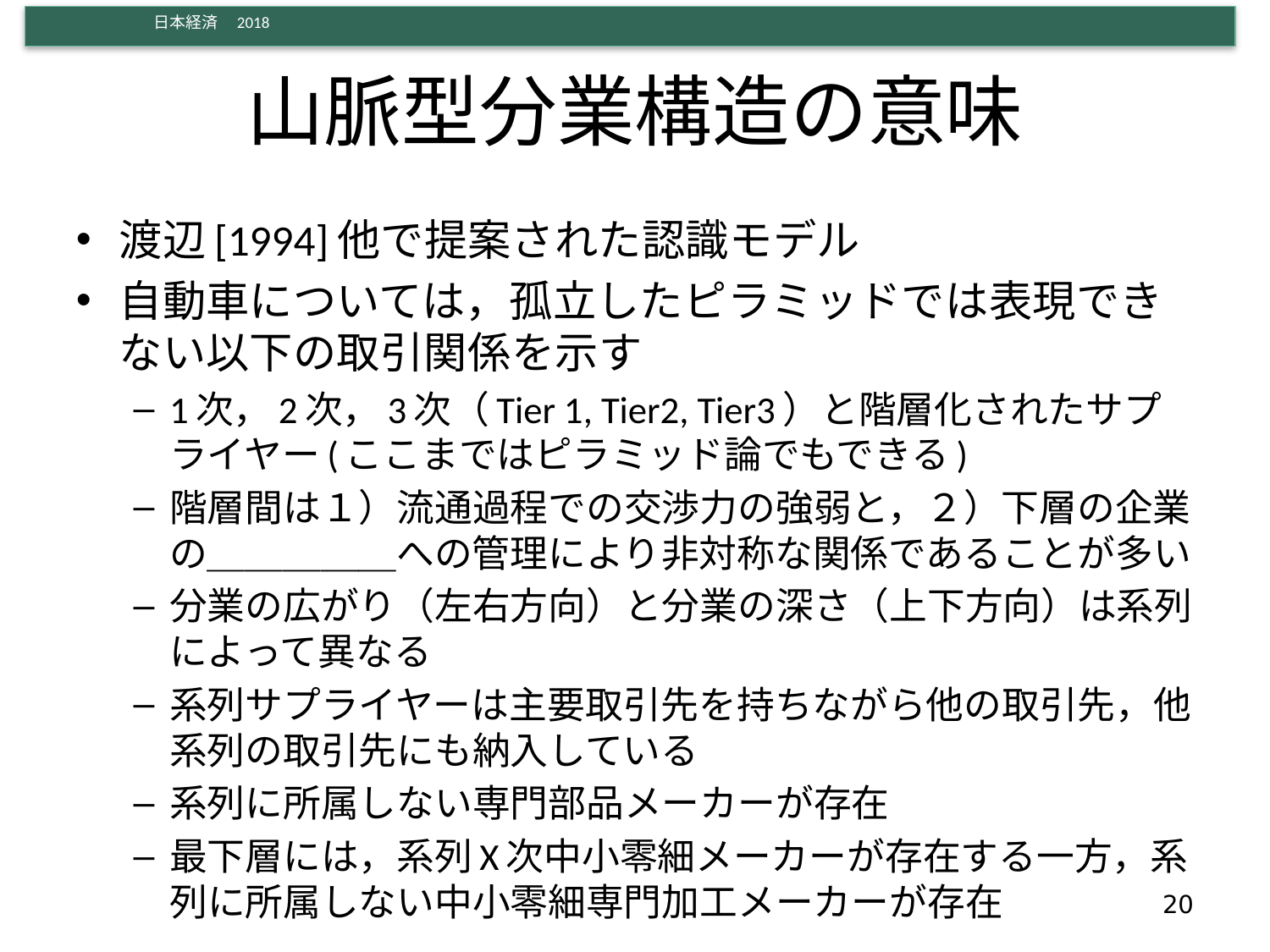

# 山脈型分業構造の意味
渡辺[1994]他で提案された認識モデル
自動車については，孤立したピラミッドでは表現できない以下の取引関係を示す
1次，2次，3次（Tier 1, Tier2, Tier3）と階層化されたサプライヤー(ここまではピラミッド論でもできる)
階層間は１）流通過程での交渉力の強弱と，２）下層の企業の＿＿＿＿＿への管理により非対称な関係であることが多い
分業の広がり（左右方向）と分業の深さ（上下方向）は系列によって異なる
系列サプライヤーは主要取引先を持ちながら他の取引先，他系列の取引先にも納入している
系列に所属しない専門部品メーカーが存在
最下層には，系列X次中小零細メーカーが存在する一方，系列に所属しない中小零細専門加工メーカーが存在

20